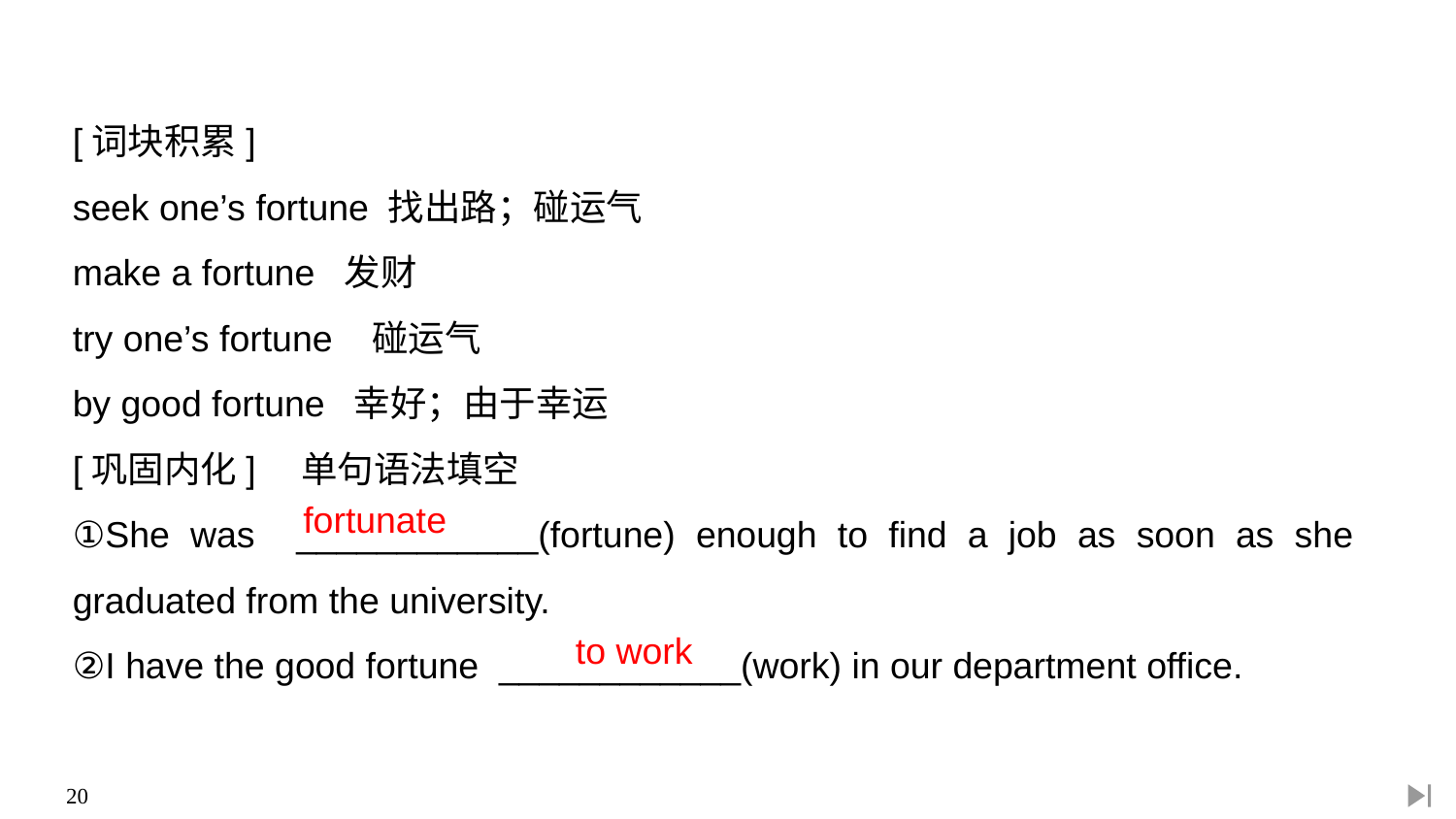

[词块积累]
seek one’s fortune 找出路；碰运气
make a fortune  发财
try one’s fortune   碰运气
by good fortune  幸好；由于幸运
[巩固内化]　单句语法填空
①She was  ____________(fortune) enough to find a job as soon as she graduated from the university.
②I have the good fortune  ____________(work) in our department office.
fortunate
to work